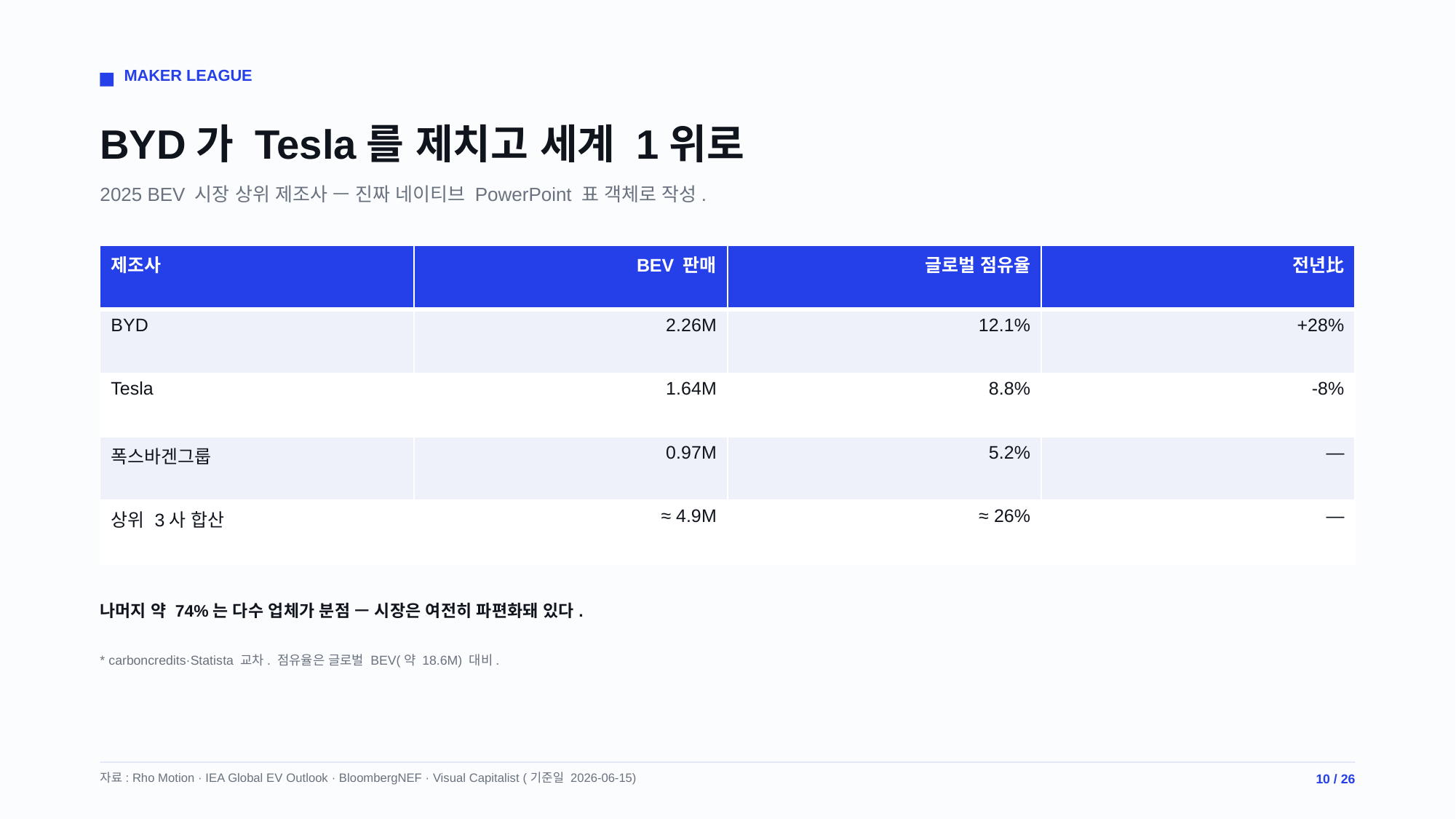

MAKER LEAGUE

BYD가 Tesla를 제치고 세계 1위로
2025 BEV 시장 상위 제조사 — 진짜 네이티브 PowerPoint 표 객체로 작성.
| 제조사 | BEV 판매 | 글로벌 점유율 | 전년比 |
| --- | --- | --- | --- |
| BYD | 2.26M | 12.1% | +28% |
| Tesla | 1.64M | 8.8% | -8% |
| 폭스바겐그룹 | 0.97M | 5.2% | — |
| 상위 3사 합산 | ≈ 4.9M | ≈ 26% | — |
나머지 약 74%는 다수 업체가 분점 — 시장은 여전히 파편화돼 있다.
* carboncredits·Statista 교차. 점유율은 글로벌 BEV(약 18.6M) 대비.

자료: Rho Motion · IEA Global EV Outlook · BloombergNEF · Visual Capitalist (기준일 2026-06-15)
10 / 26